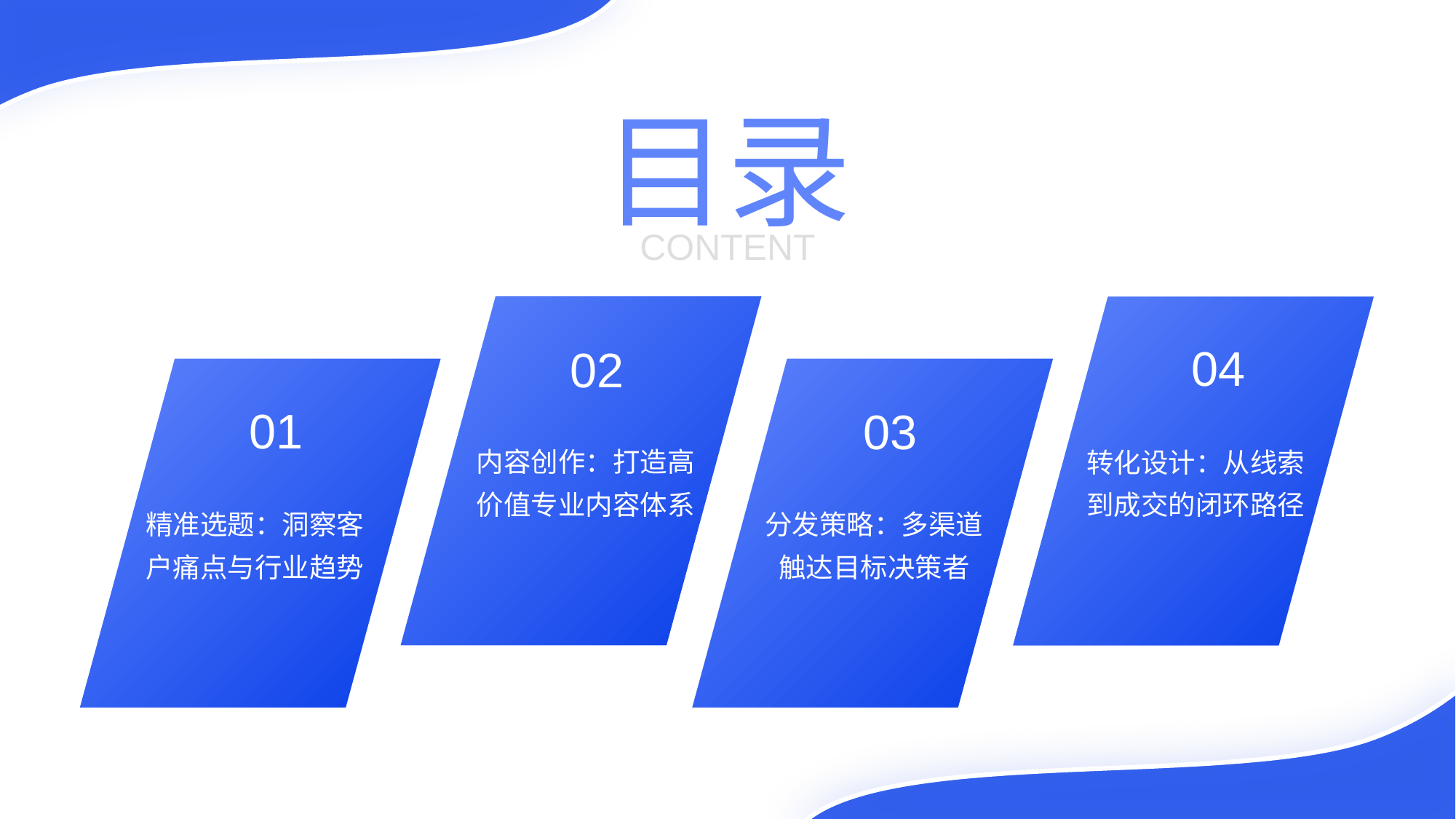

目录
CONTENT

04
02

01
03
内容创作：打造高价值专业内容体系
转化设计：从线索到成交的闭环路径
精准选题：洞察客户痛点与行业趋势
分发策略：多渠道触达目标决策者